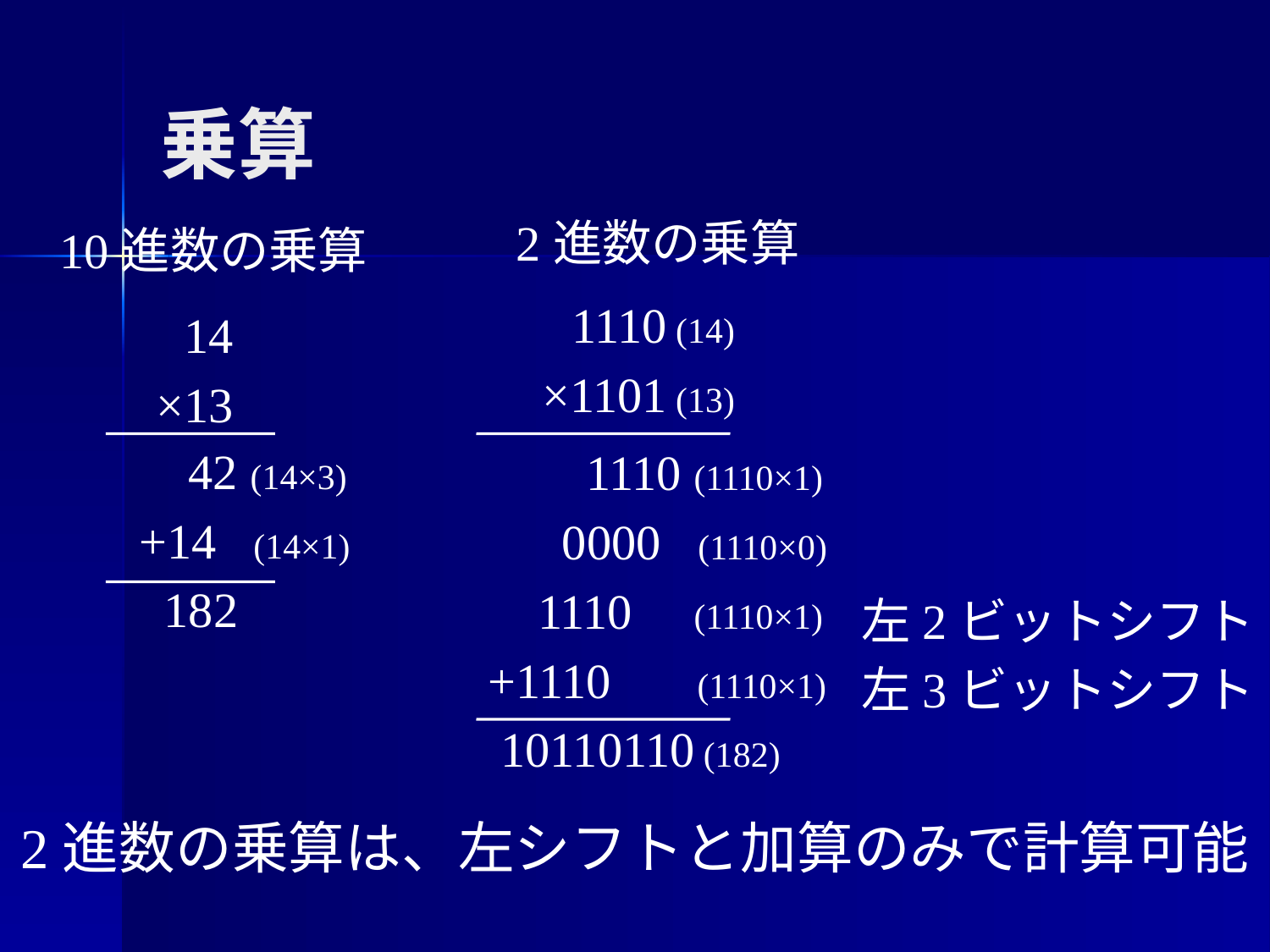

# 乗算
2進数の乗算
   1110 (14)
×1101 (13)

10進数の乗算
   14
×13

    42 (14×3)
+14   (14×1)
  182

        1110 (1110×1)
      0000   (1110×0)
    1110     (1110×1)
+1110       (1110×1)
 10110110 (182)

左2ビットシフト
左3ビットシフト
2進数の乗算は、左シフトと加算のみで計算可能